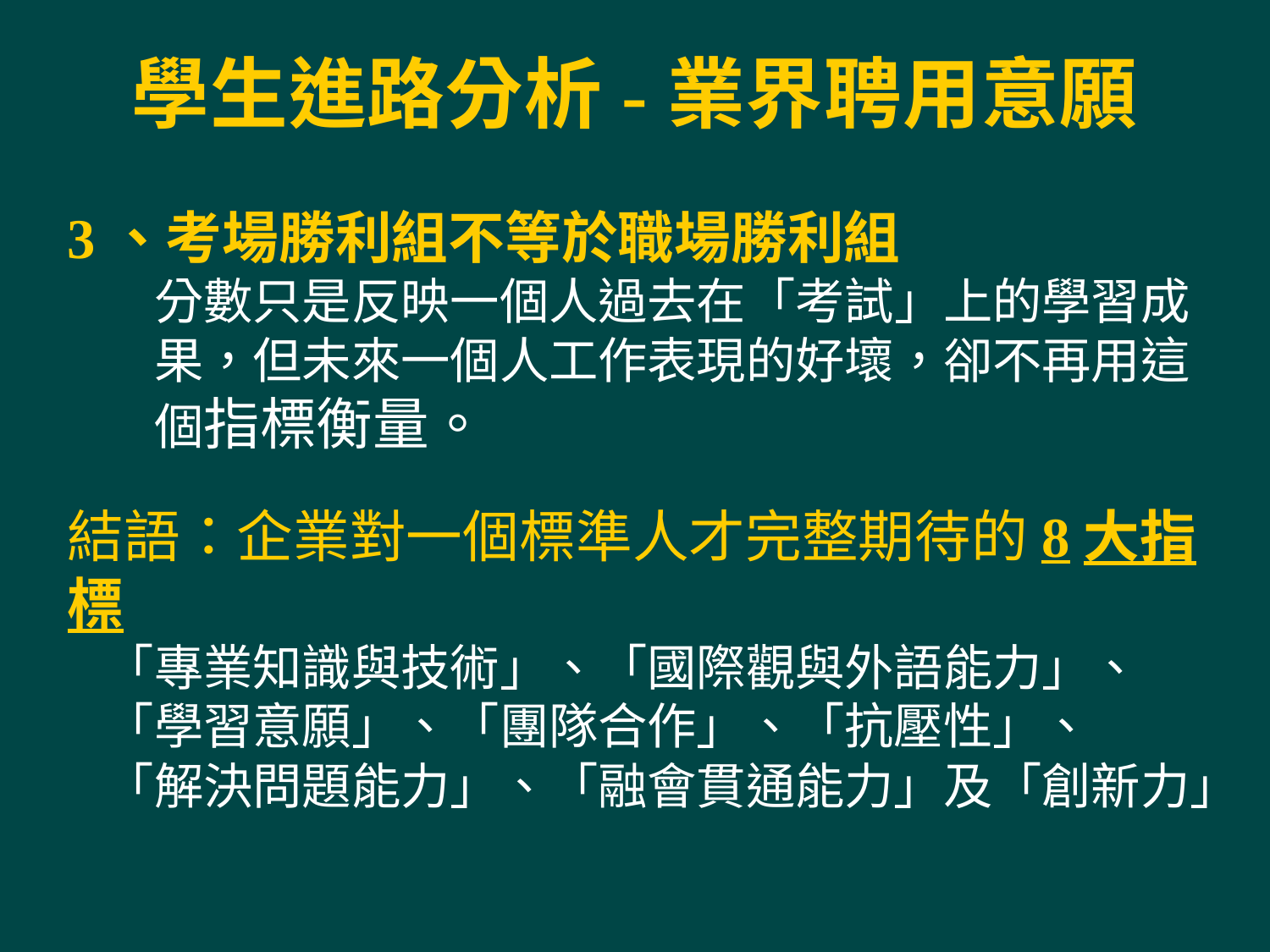

學生進路分析-業界聘用意願
3、考場勝利組不等於職場勝利組
分數只是反映一個人過去在「考試」上的學習成果，但未來一個人工作表現的好壞，卻不再用這個指標衡量。
結語：企業對一個標準人才完整期待的8大指標
「專業知識與技術」、「國際觀與外語能力」、
「學習意願」、「團隊合作」、「抗壓性」、
「解決問題能力」、「融會貫通能力」及「創新力」